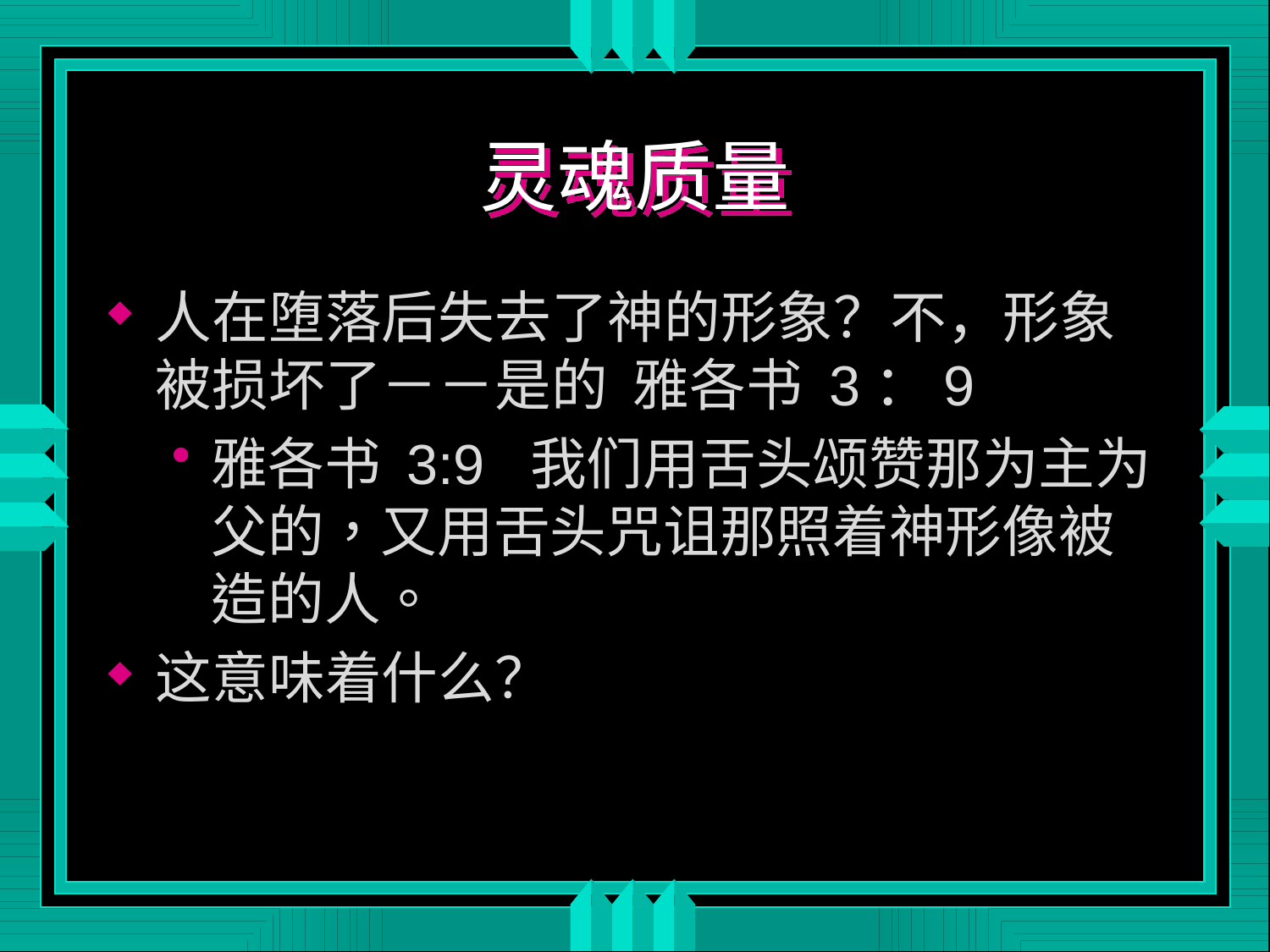

# 灵魂质量
人在堕落后失去了神的形象？不，形象被损坏了－－是的  雅各书 3：9
雅各书 3:9  我们用舌头颂赞那为主为父的，又用舌头咒诅那照着神形像被造的人。
这意味着什么？